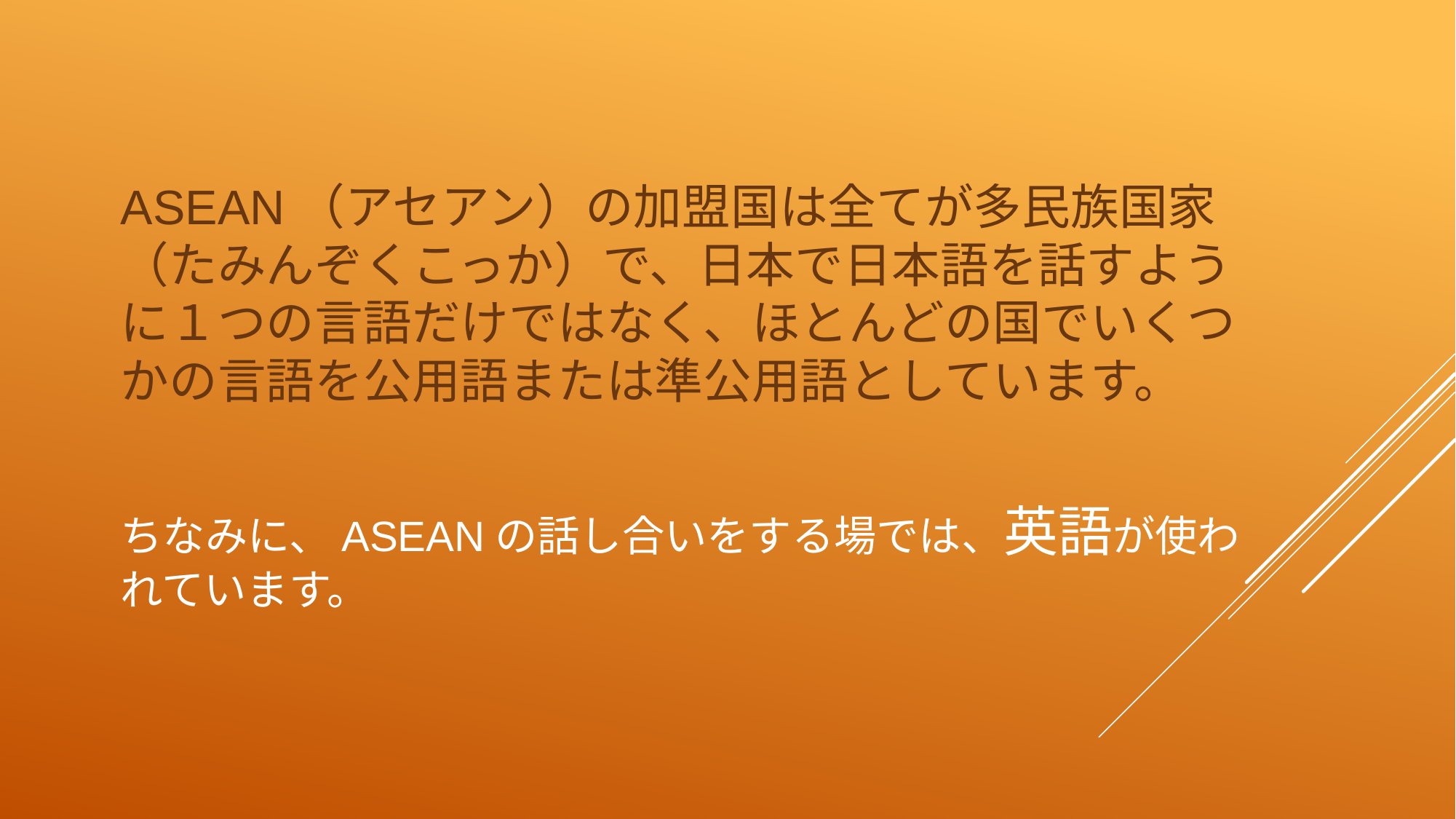

ASEAN（アセアン）の加盟国は全てが多民族国家（たみんぞくこっか）で、日本で日本語を話すように１つの言語だけではなく、ほとんどの国でいくつかの言語を公用語または準公用語としています。

ちなみに、ASEANの話し合いをする場では、英語が使われています。